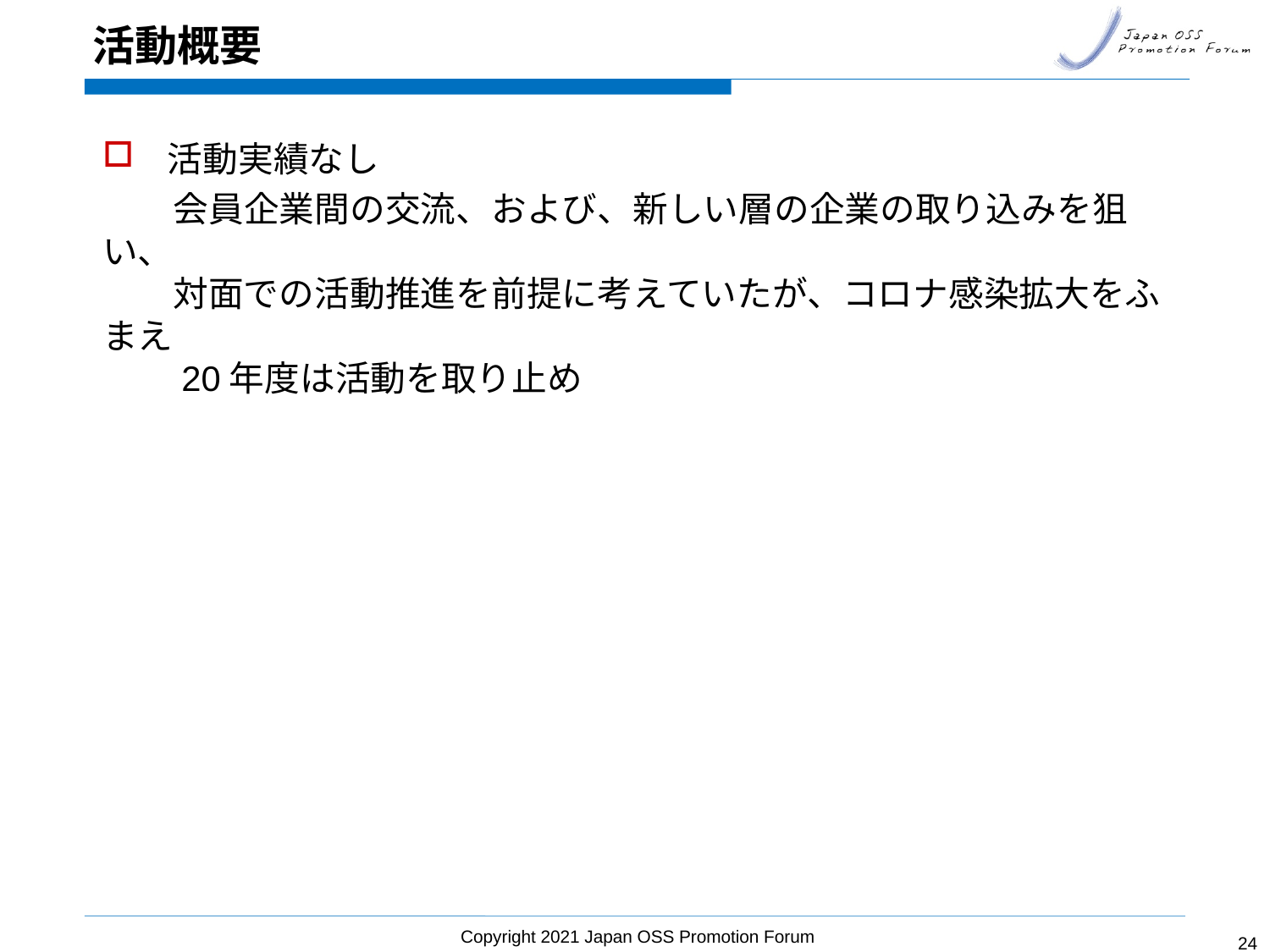

# 活動概要
活動実績なし
　　会員企業間の交流、および、新しい層の企業の取り込みを狙い、
　　対面での活動推進を前提に考えていたが、コロナ感染拡大をふまえ
　　20年度は活動を取り止め

Copyright 2021 Japan OSS Promotion Forum
24